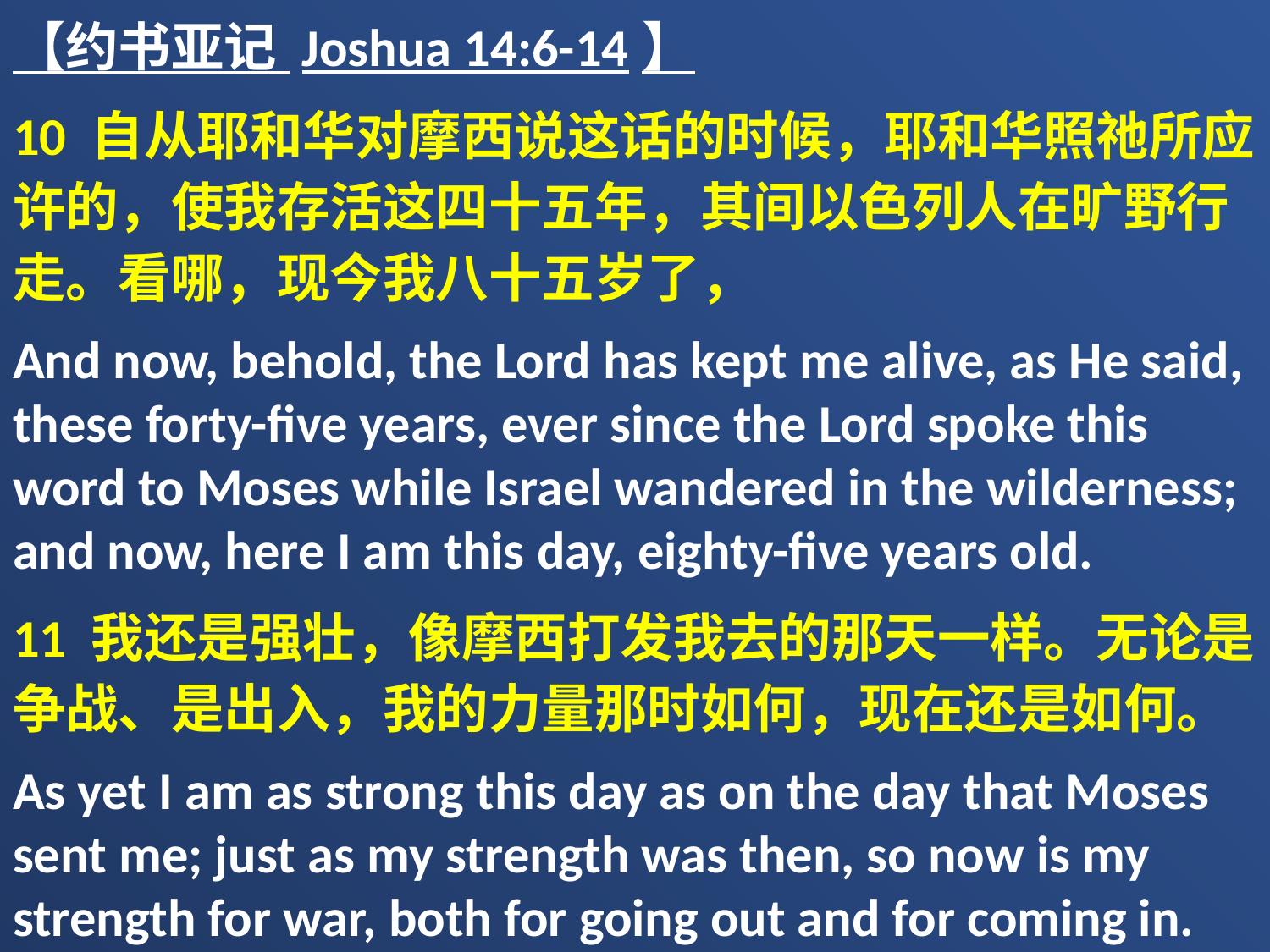

【约书亚记 Joshua 14:6-14】
10 自从耶和华对摩西说这话的时候，耶和华照祂所应许的，使我存活这四十五年，其间以色列人在旷野行走。看哪，现今我八十五岁了，
And now, behold, the Lord has kept me alive, as He said, these forty-five years, ever since the Lord spoke this word to Moses while Israel wandered in the wilderness; and now, here I am this day, eighty-five years old.
11 我还是强壮，像摩西打发我去的那天一样。无论是争战、是出入，我的力量那时如何，现在还是如何。
As yet I am as strong this day as on the day that Moses sent me; just as my strength was then, so now is my strength for war, both for going out and for coming in.